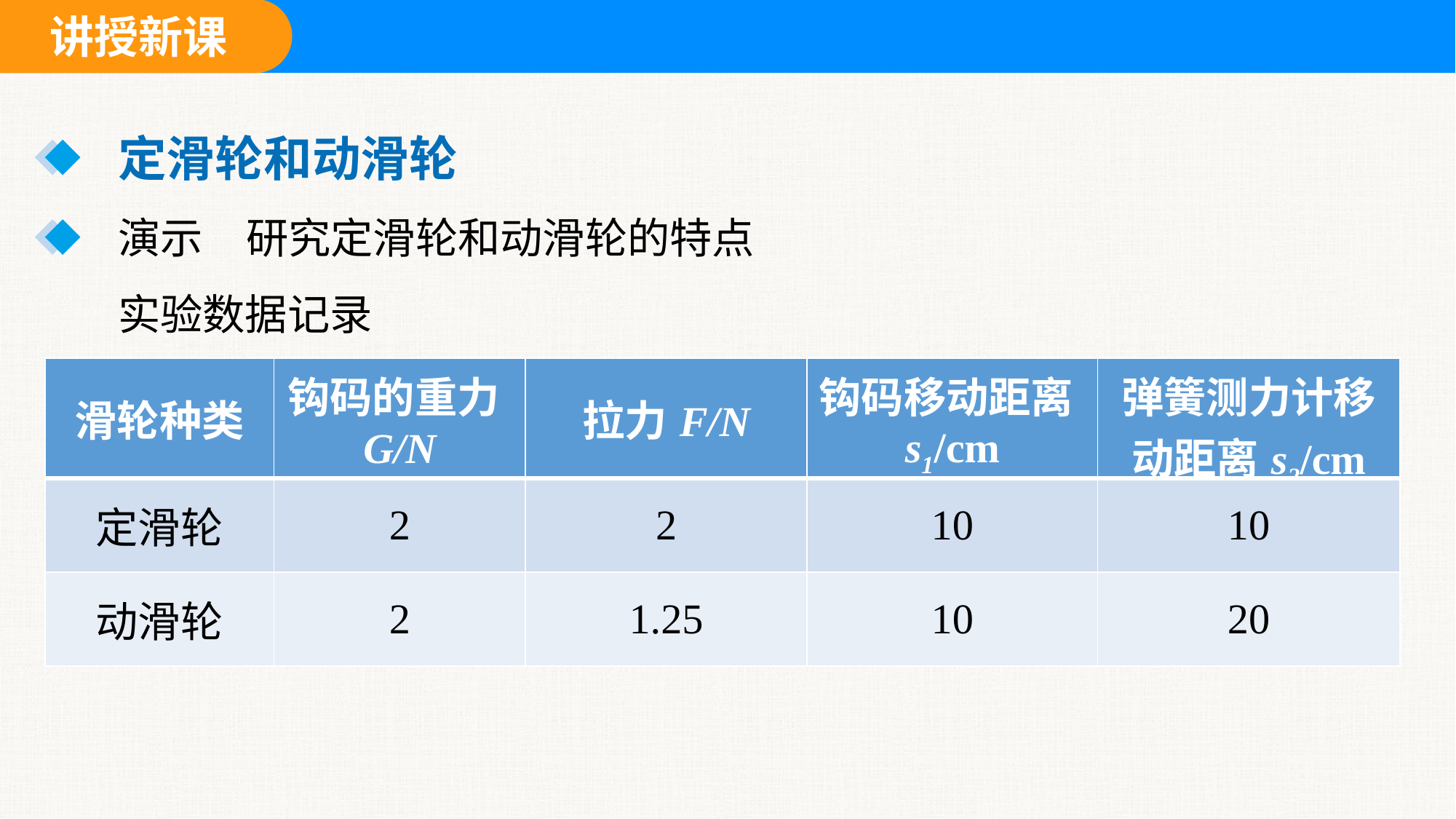

定滑轮和动滑轮

演示	  研究定滑轮和动滑轮的特点

实验数据记录
| 滑轮种类 | 钩码的重力G/N | 拉力F/N | 钩码移动距离s1/cm | 弹簧测力计移动距离s2/cm |
| --- | --- | --- | --- | --- |
| 定滑轮 | 2 | 2 | 10 | 10 |
| 动滑轮 | 2 | 1.25 | 10 | 20 |